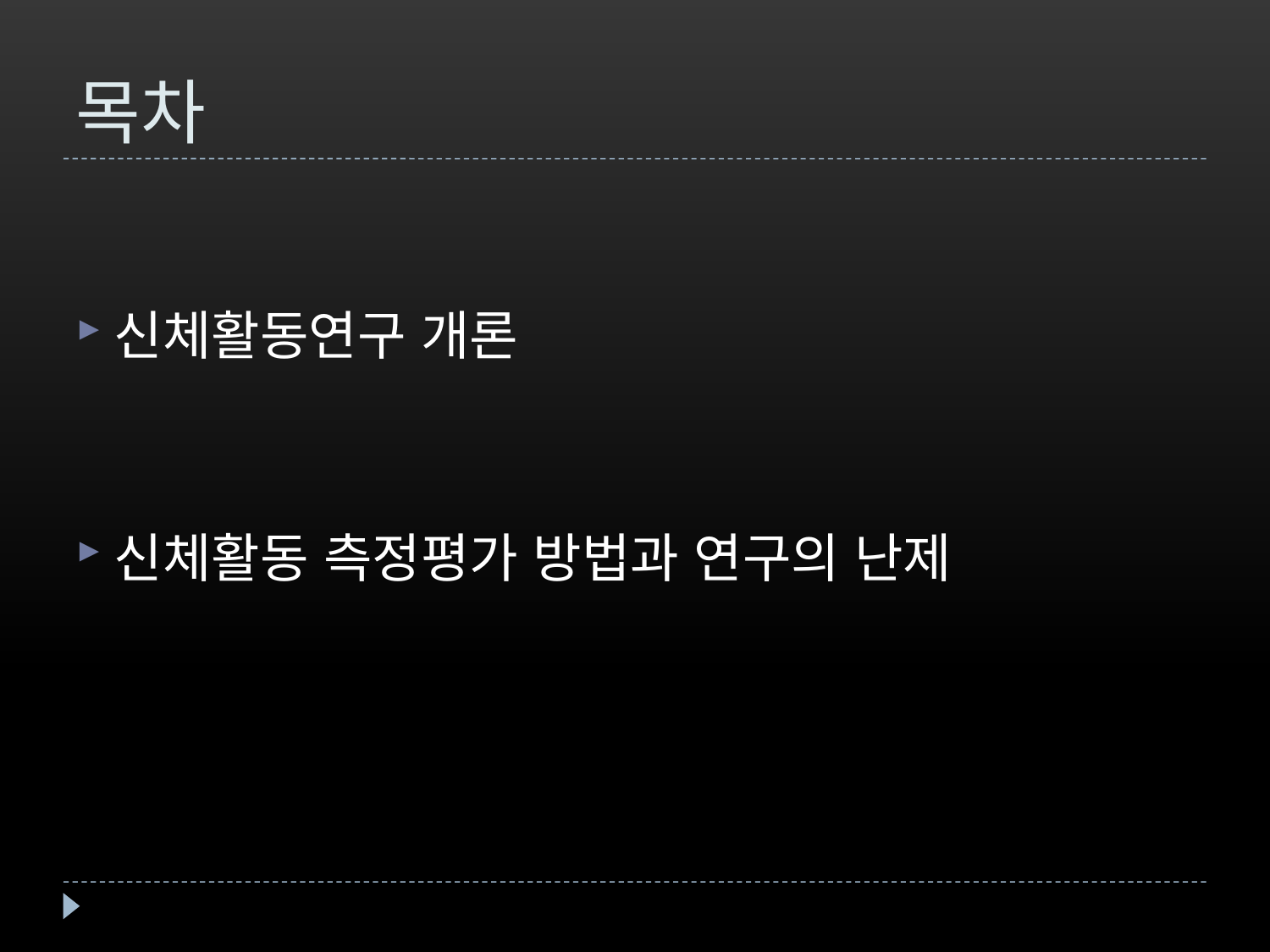

# 목차
신체활동연구 개론

신체활동 측정평가 방법과 연구의 난제